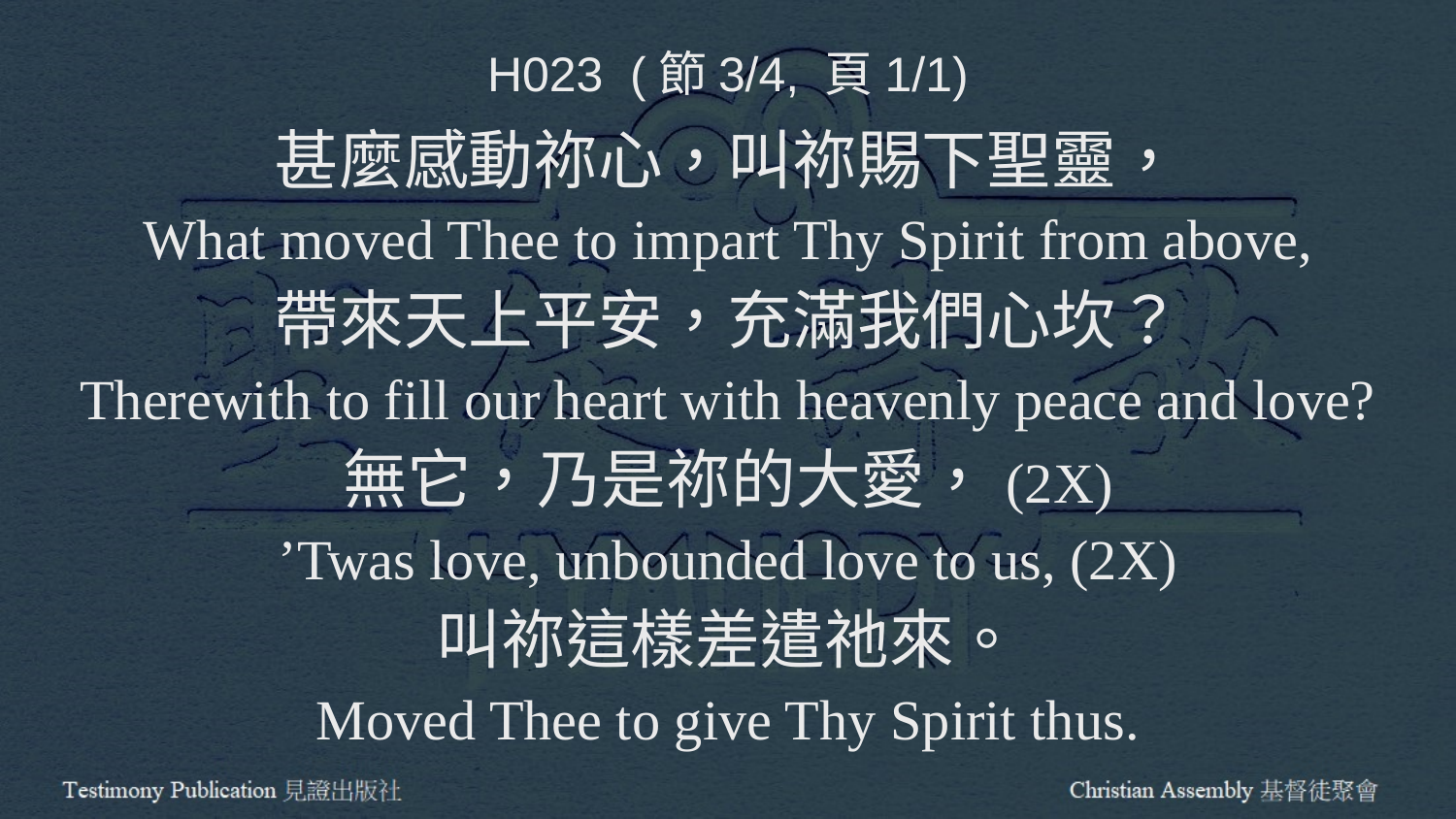

H023  (節3/4, 頁1/1)
甚麼感動祢心，叫祢賜下聖靈，
What moved Thee to impart Thy Spirit from above,
帶來天上平安，充滿我們心坎？
Therewith to fill our heart with heavenly peace and love?
無它，乃是祢的大愛，(2X)
’Twas love, unbounded love to us, (2X)
叫祢這樣差遣祂來。
Moved Thee to give Thy Spirit thus.